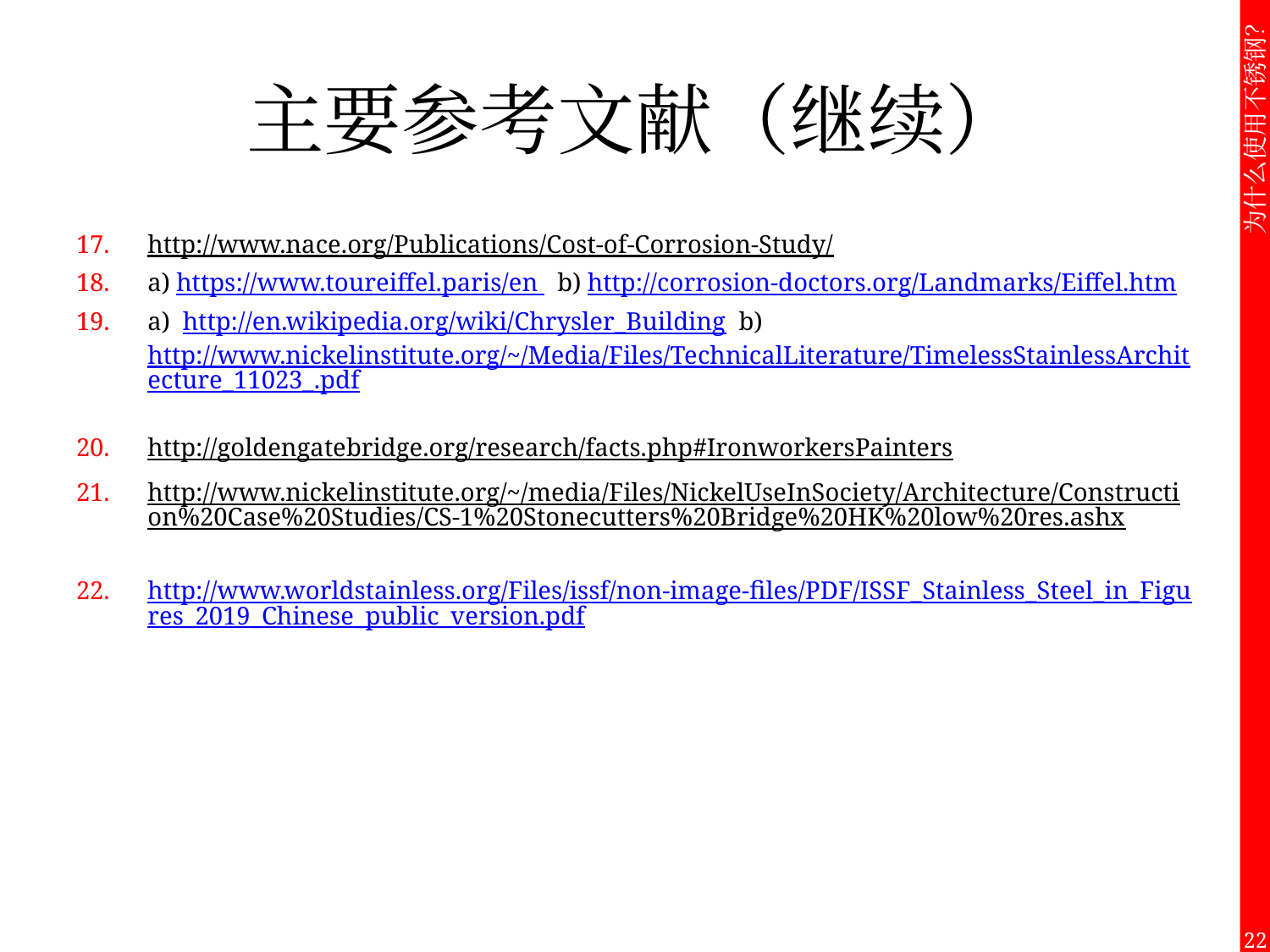

# 主要参考文献（继续）
http://www.nace.org/Publications/Cost-of-Corrosion-Study/
a) https://www.toureiffel.paris/en   b) http://corrosion-doctors.org/Landmarks/Eiffel.htm
a)  http://en.wikipedia.org/wiki/Chrysler_Building  b) http://www.nickelinstitute.org/~/Media/Files/TechnicalLiterature/TimelessStainlessArchitecture_11023_.pdf
http://goldengatebridge.org/research/facts.php#IronworkersPainters
http://www.nickelinstitute.org/~/media/Files/NickelUseInSociety/Architecture/Construction%20Case%20Studies/CS-1%20Stonecutters%20Bridge%20HK%20low%20res.ashx
http://www.worldstainless.org/Files/issf/non-image-files/PDF/ISSF_Stainless_Steel_in_Figures_2019_Chinese_public_version.pdf
22